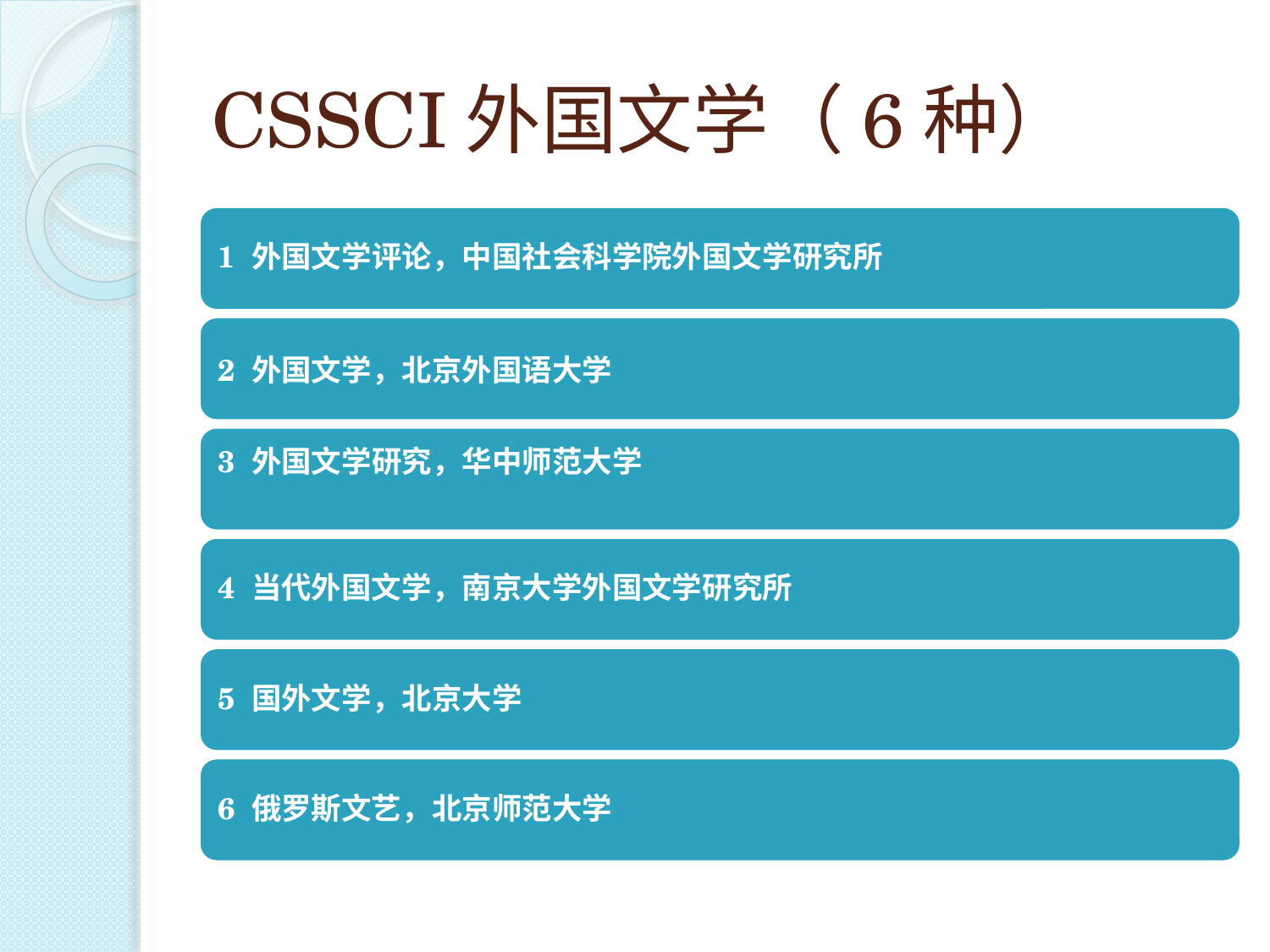

# CSSCI外国文学（6种）
1 外国文学评论，中国社会科学院外国文学研究所
2 外国文学，北京外国语大学
3 外国文学研究，华中师范大学

4 当代外国文学，南京大学外国文学研究所
5 国外文学，北京大学
6 俄罗斯文艺，北京师范大学